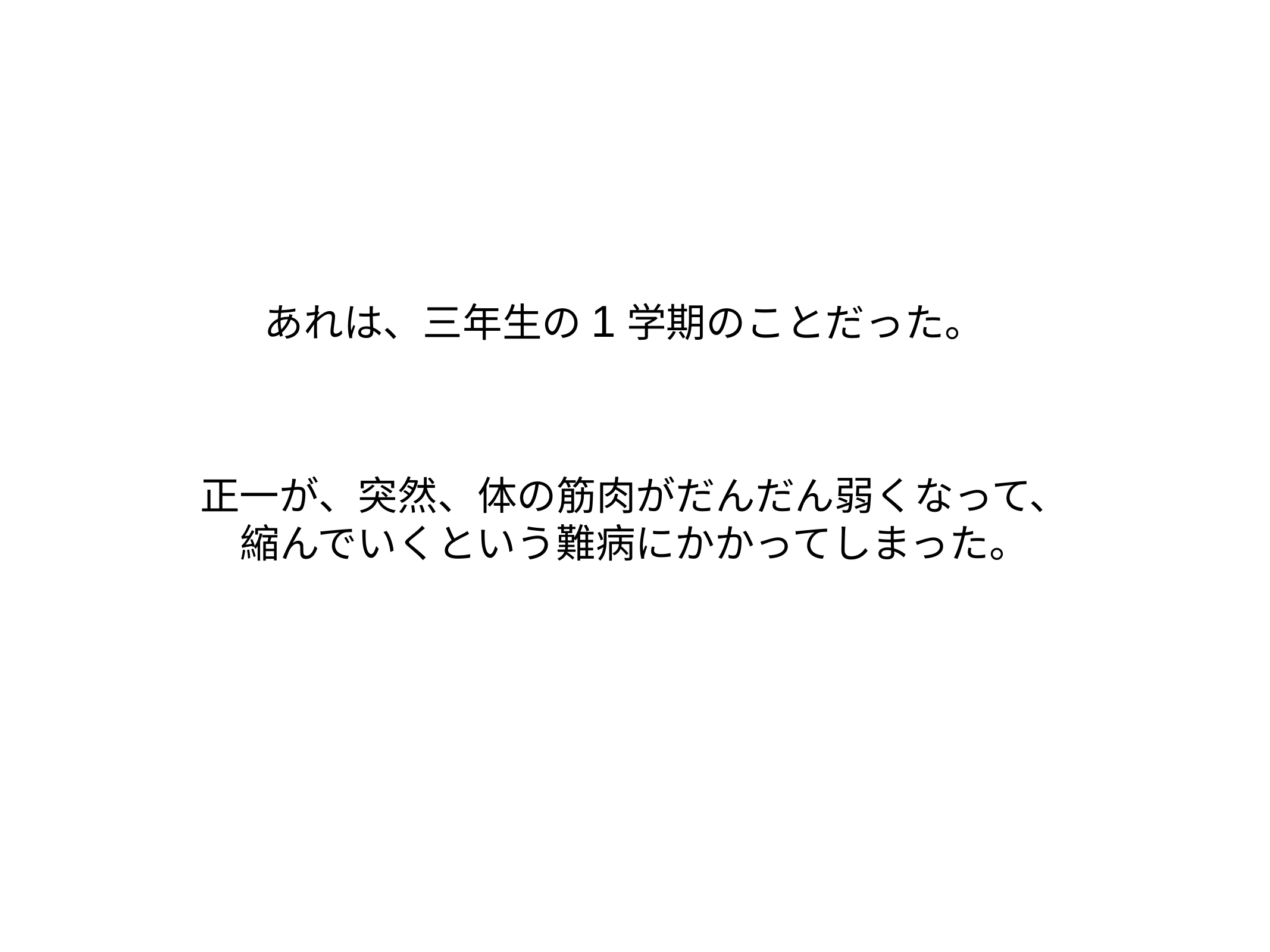

あれは、三年生の1学期のことだった。
正一が、突然、体の筋肉がだんだん弱くなって、
縮んでいくという難病にかかってしまった。